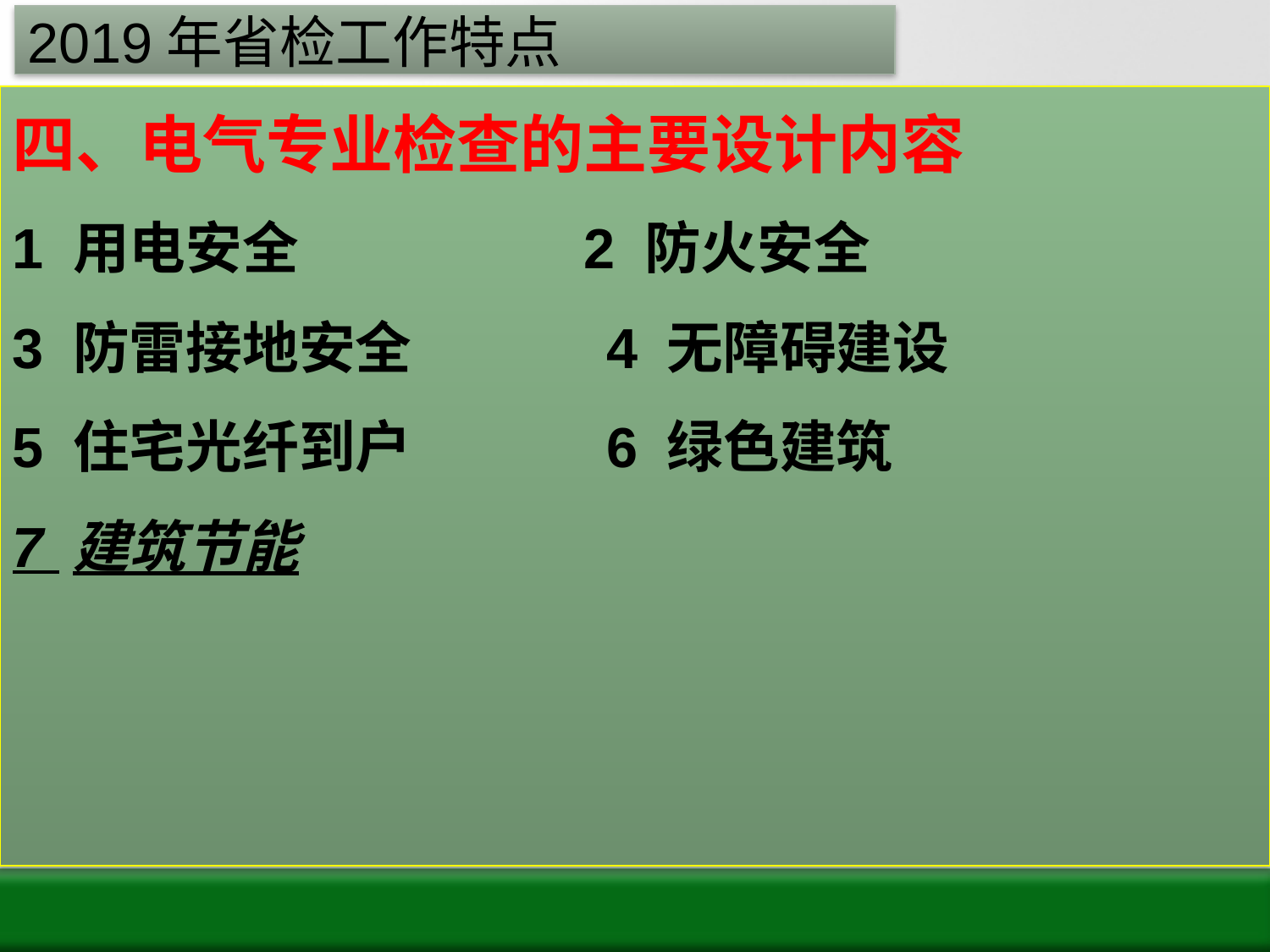

# 2019年省检工作特点
四、电气专业检查的主要设计内容
1 用电安全                     2 防火安全
3 防雷接地安全              4 无障碍建设
5 住宅光纤到户              6 绿色建筑
7 建筑节能